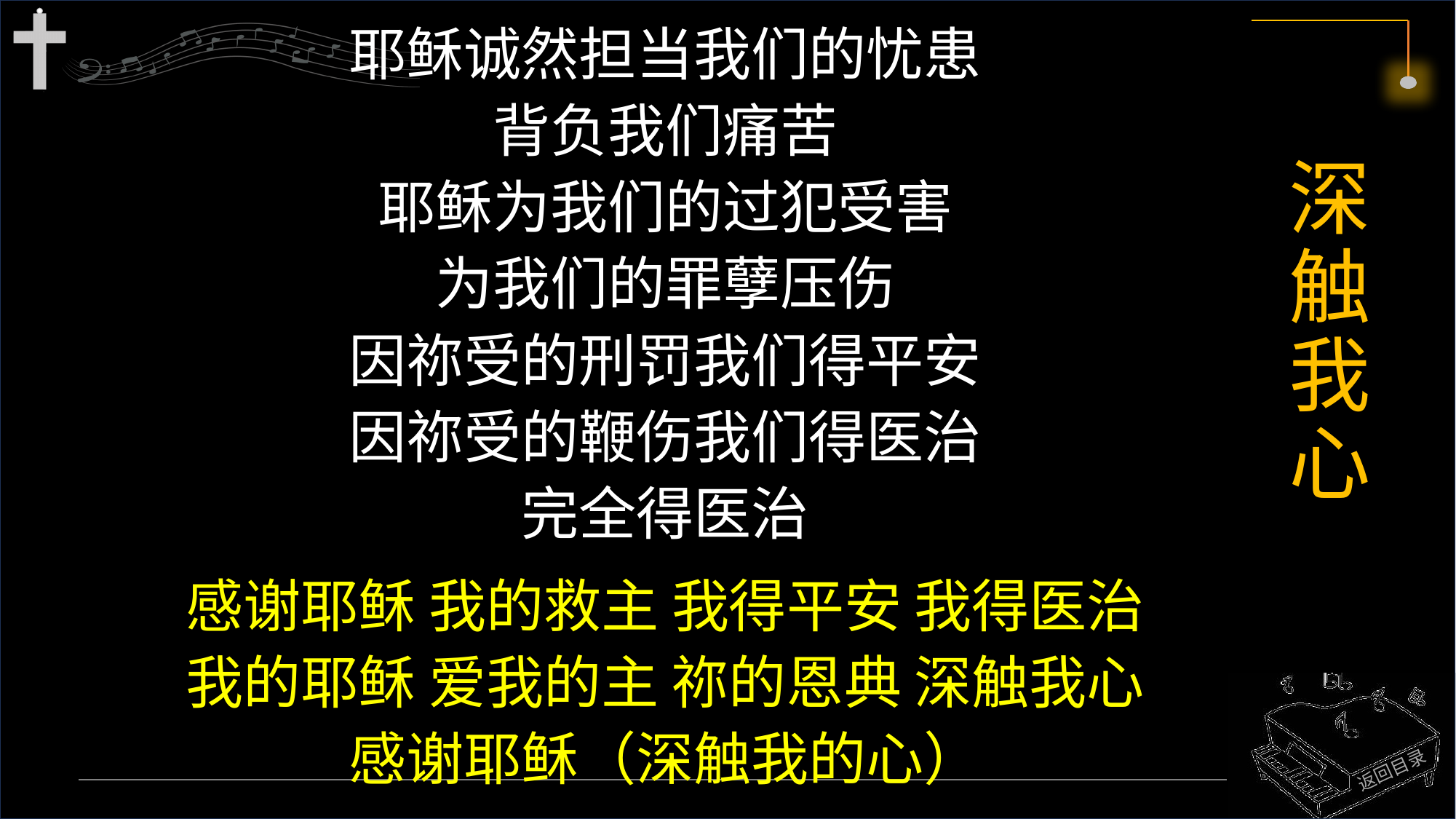

耶稣诚然担当我们的忧患
背负我们痛苦
耶稣为我们的过犯受害
为我们的罪孽压伤
因祢受的刑罚我们得平安
因祢受的鞭伤我们得医治
完全得医治

感谢耶稣 我的救主 我得平安 我得医治
我的耶稣 爱我的主 祢的恩典 深触我心
感谢耶稣（深触我的心）
# 深触我心